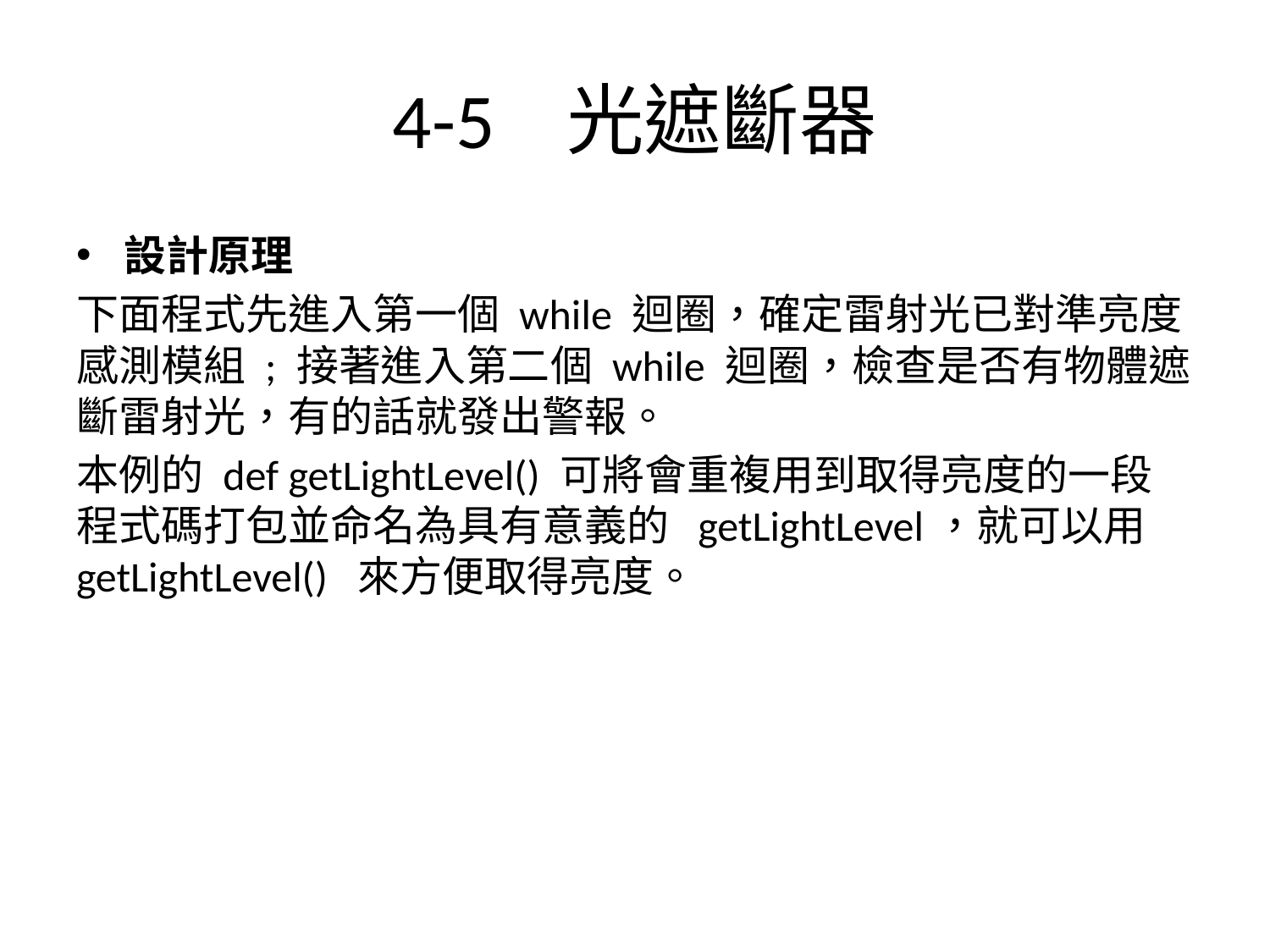

# 4-5   光遮斷器
設計原理
下面程式先進入第一個 while 迴圈，確定雷射光已對準亮度感測模組 ; 接著進入第二個 while 迴圈，檢查是否有物體遮斷雷射光，有的話就發出警報。
本例的 def getLightLevel() 可將會重複用到取得亮度的一段程式碼打包並命名為具有意義的  getLightLevel，就可以用 getLightLevel()  來方便取得亮度。